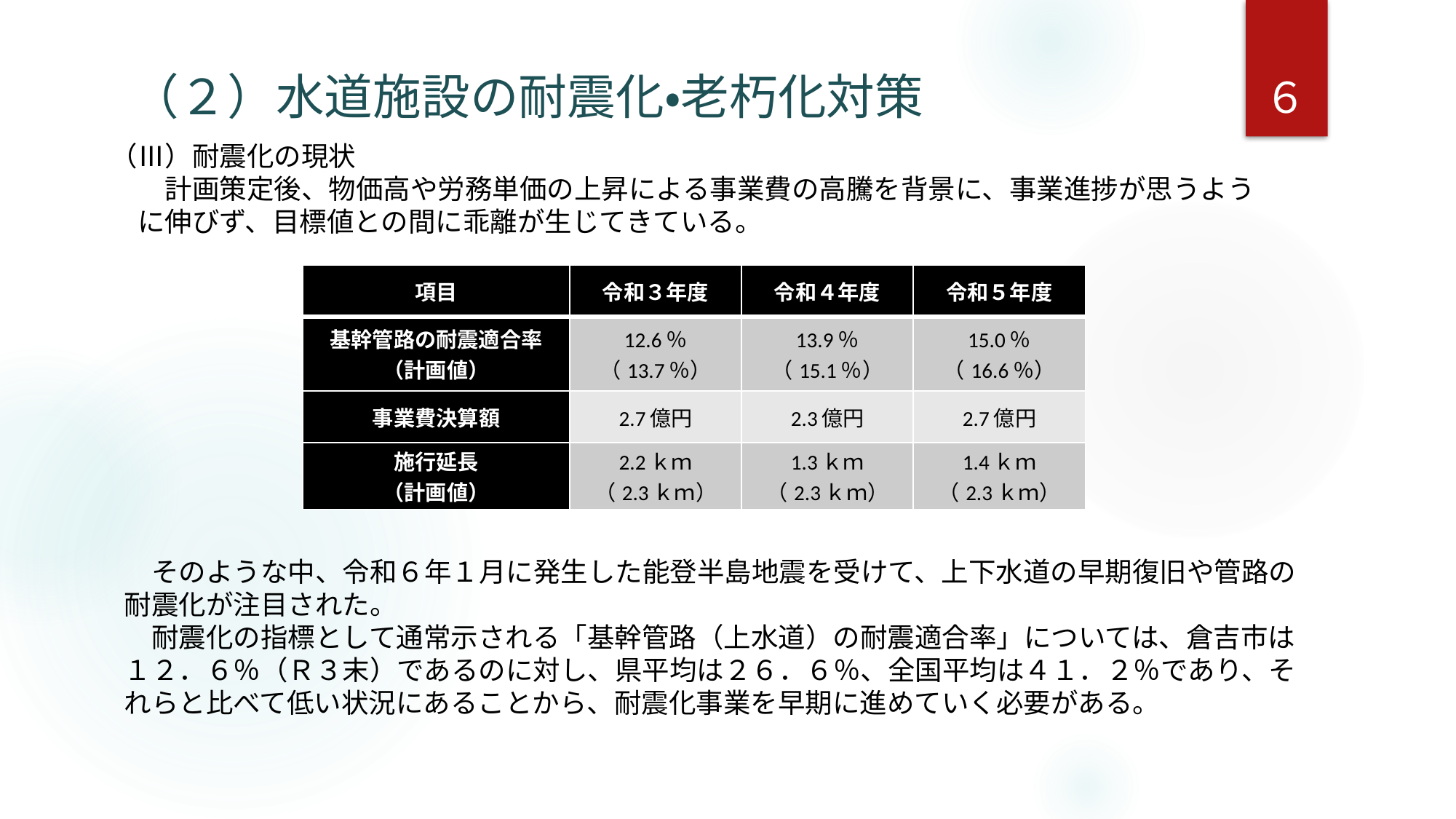

６
（２）水道施設の耐震化・老朽化対策
（Ⅲ）耐震化の現状
　　計画策定後、物価高や労務単価の上昇による事業費の高騰を背景に、事業進捗が思うよう
　に伸びず、目標値との間に乖離が生じてきている。
| 項目 | 令和３年度 | 令和４年度 | 令和５年度 |
| --- | --- | --- | --- |
| 基幹管路の耐震適合率 （計画値） | 12.6％ （13.7％） | 13.9％ （15.1％） | 15.0％ （16.6％） |
| 事業費決算額 | 2.7億円 | 2.3億円 | 2.7億円 |
| 施行延長 （計画値） | 2.2ｋｍ （2.3ｋｍ） | 1.3ｋｍ （2.3ｋｍ） | 1.4ｋｍ （2.3ｋｍ） |
　そのような中、令和６年１月に発生した能登半島地震を受けて、上下水道の早期復旧や管路の耐震化が注目された。
　耐震化の指標として通常示される「基幹管路（上水道）の耐震適合率」については、倉吉市は１２．６％（Ｒ３末）であるのに対し、県平均は２６．６％、全国平均は４１．２％であり、それらと比べて低い状況にあることから、耐震化事業を早期に進めていく必要がある。